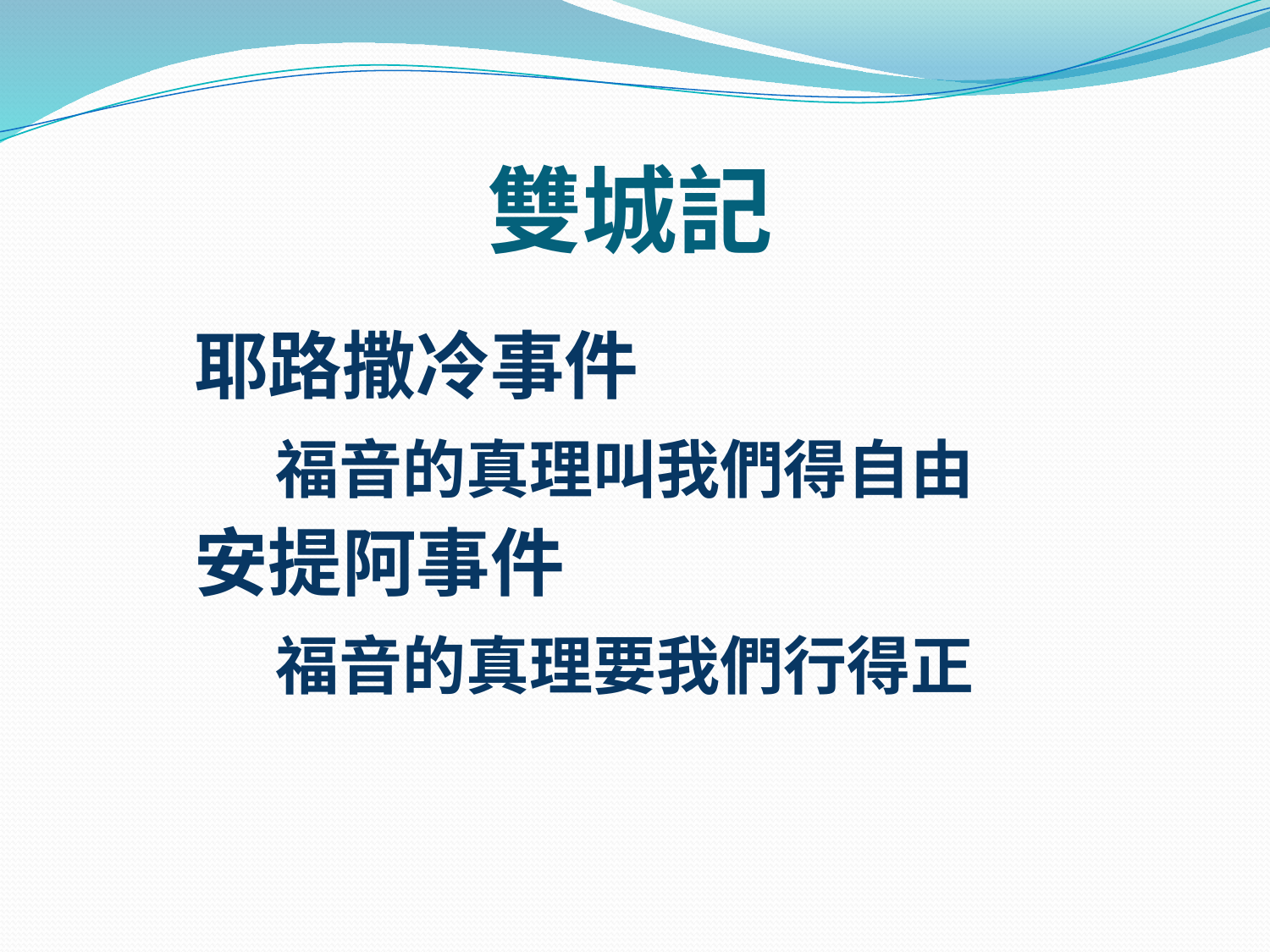

# 雙城記
耶路撒冷事件
福音的真理叫我們得自由
安提阿事件
福音的真理要我們行得正